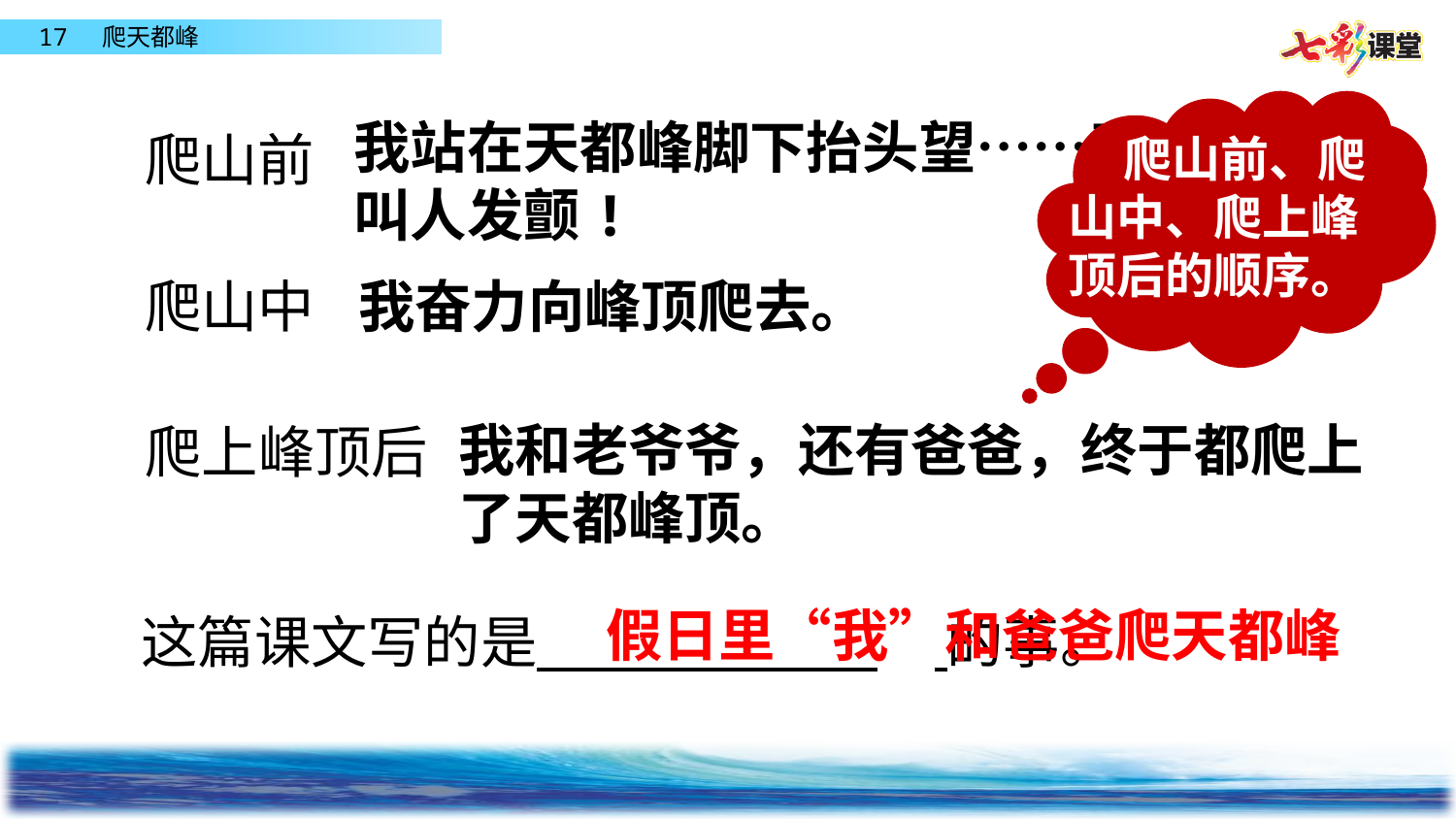

爬山前、爬山中、爬上峰顶后的顺序。
我站在天都峰脚下抬头望……真叫人发颤!
爬山前
爬山中
我奋力向峰顶爬去。
我和老爷爷，还有爸爸，终于都爬上了天都峰顶。
爬上峰顶后
假日里“我”和爸爸爬天都峰
    这篇课文写的是                           。 的事。